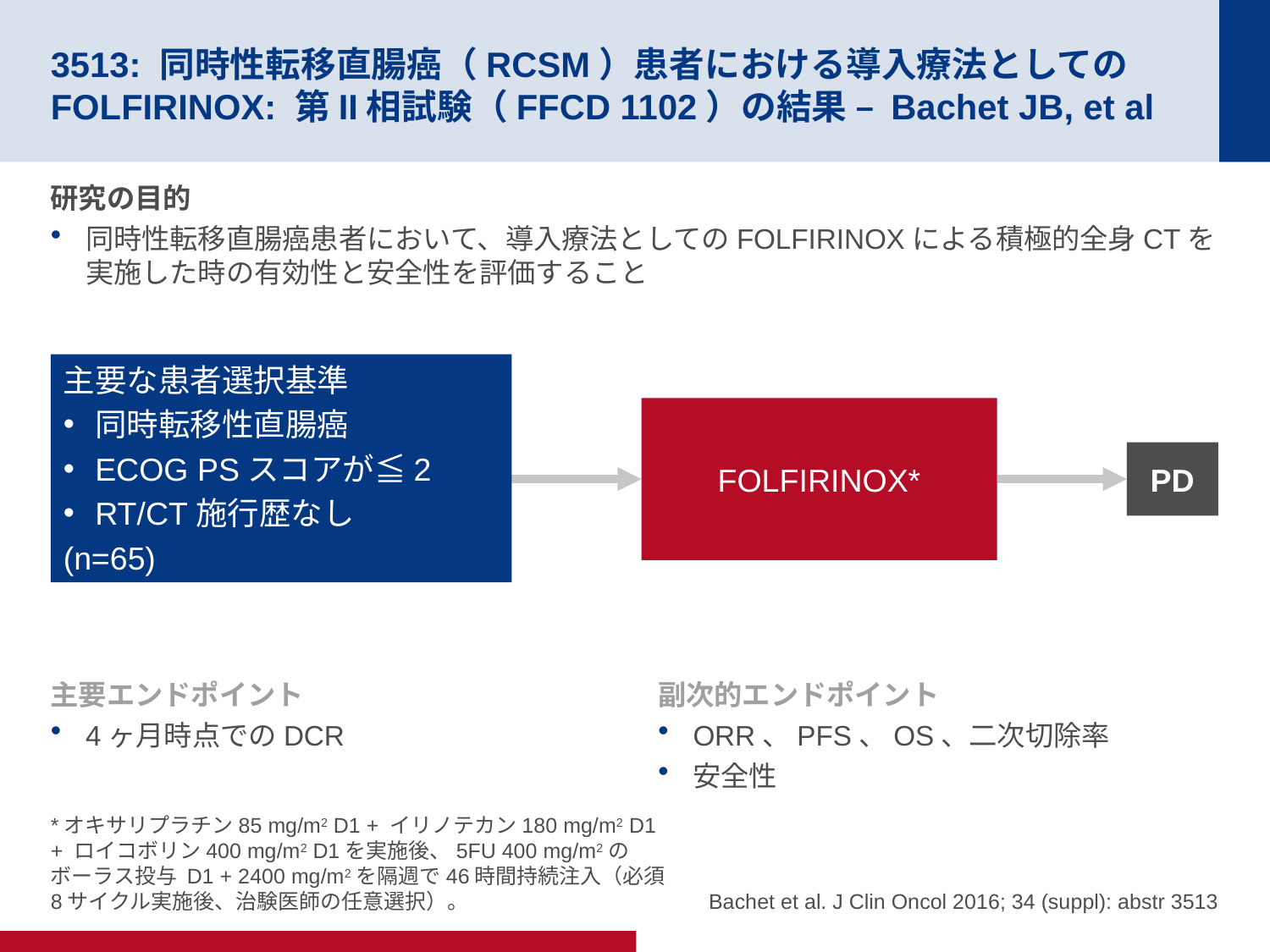

# 3513: 同時性転移直腸癌（RCSM）患者における導入療法としてのFOLFIRINOX: 第II相試験（FFCD 1102）の結果 – Bachet JB, et al
研究の目的
同時性転移直腸癌患者において、導入療法としてのFOLFIRINOXによる積極的全身CTを実施した時の有効性と安全性を評価すること
主要な患者選択基準
同時転移性直腸癌
ECOG PSスコアが≦2
RT/CT施行歴なし
(n=65)
FOLFIRINOX*
PD
主要エンドポイント
4ヶ月時点でのDCR
副次的エンドポイント
ORR、PFS、OS、二次切除率
安全性
*オキサリプラチン85 mg/m2 D1 + イリノテカン180 mg/m2 D1 + ロイコボリン400 mg/m2 D1を実施後、5FU 400 mg/m2のボーラス投与 D1 + 2400 mg/m2を隔週で46時間持続注入（必須8サイクル実施後、治験医師の任意選択）。
Bachet et al. J Clin Oncol 2016; 34 (suppl): abstr 3513